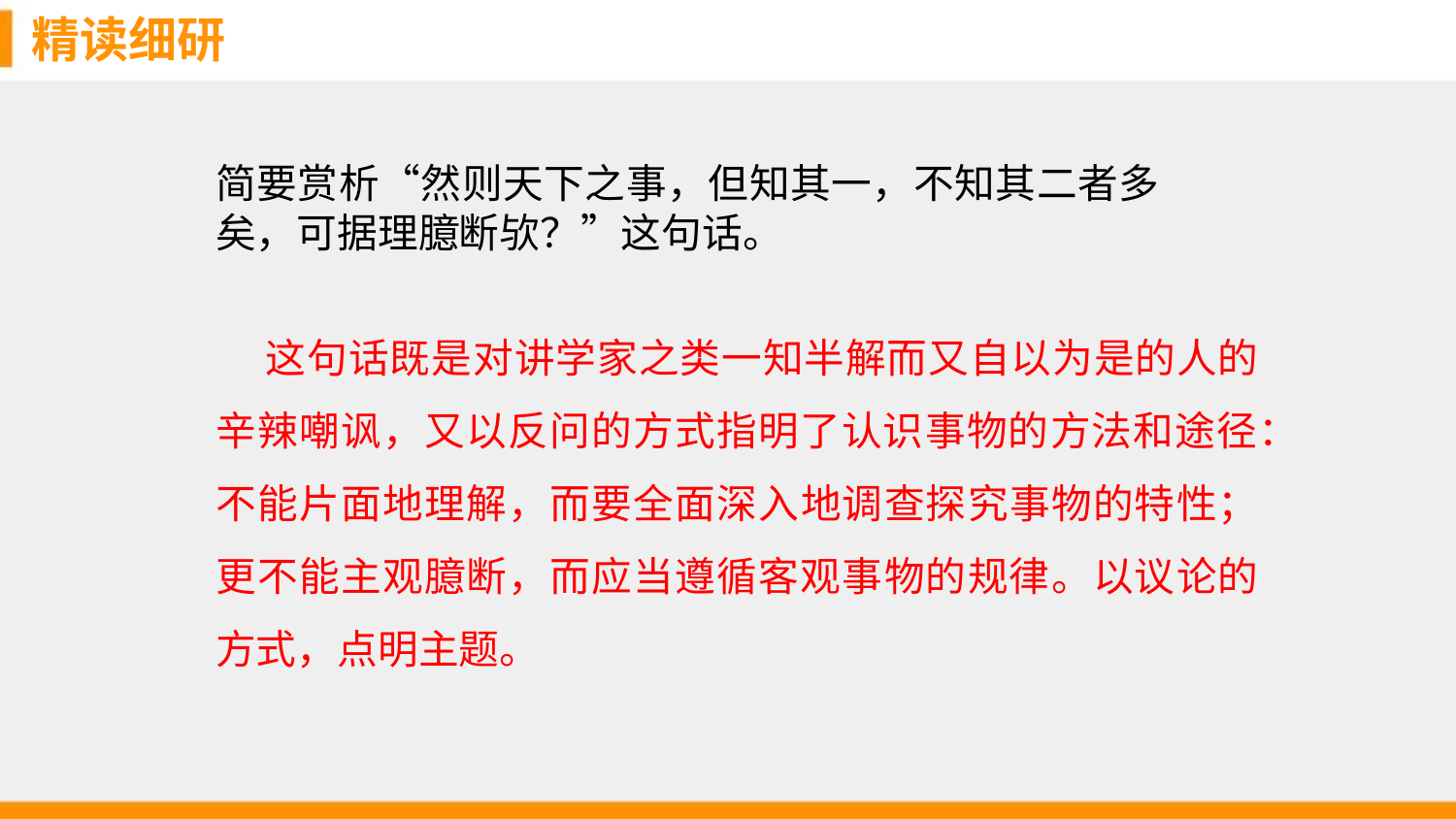

精读细研
简要赏析“然则天下之事，但知其一，不知其二者多矣，可据理臆断欤？”这句话。
    这句话既是对讲学家之类一知半解而又自以为是的人的辛辣嘲讽，又以反问的方式指明了认识事物的方法和途径：不能片面地理解，而要全面深入地调查探究事物的特性；更不能主观臆断，而应当遵循客观事物的规律。以议论的方式，点明主题。